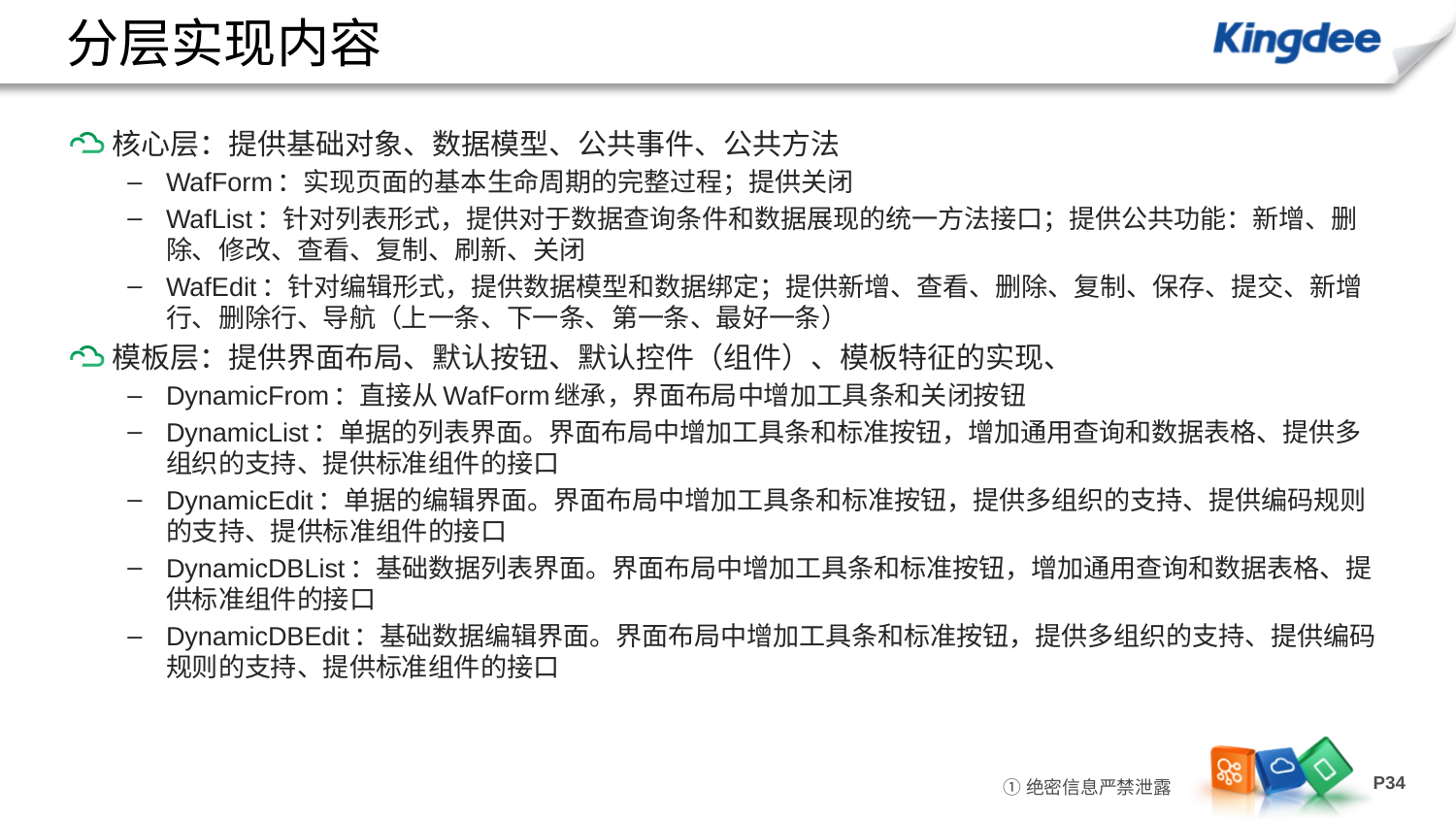

# 分层实现内容
核心层：提供基础对象、数据模型、公共事件、公共方法
WafForm：实现页面的基本生命周期的完整过程；提供关闭
WafList：针对列表形式，提供对于数据查询条件和数据展现的统一方法接口；提供公共功能：新增、删除、修改、查看、复制、刷新、关闭
WafEdit：针对编辑形式，提供数据模型和数据绑定；提供新增、查看、删除、复制、保存、提交、新增行、删除行、导航（上一条、下一条、第一条、最好一条）
模板层：提供界面布局、默认按钮、默认控件（组件）、模板特征的实现、
DynamicFrom：直接从WafForm继承，界面布局中增加工具条和关闭按钮
DynamicList：单据的列表界面。界面布局中增加工具条和标准按钮，增加通用查询和数据表格、提供多组织的支持、提供标准组件的接口
DynamicEdit：单据的编辑界面。界面布局中增加工具条和标准按钮，提供多组织的支持、提供编码规则的支持、提供标准组件的接口
DynamicDBList：基础数据列表界面。界面布局中增加工具条和标准按钮，增加通用查询和数据表格、提供标准组件的接口
DynamicDBEdit：基础数据编辑界面。界面布局中增加工具条和标准按钮，提供多组织的支持、提供编码规则的支持、提供标准组件的接口